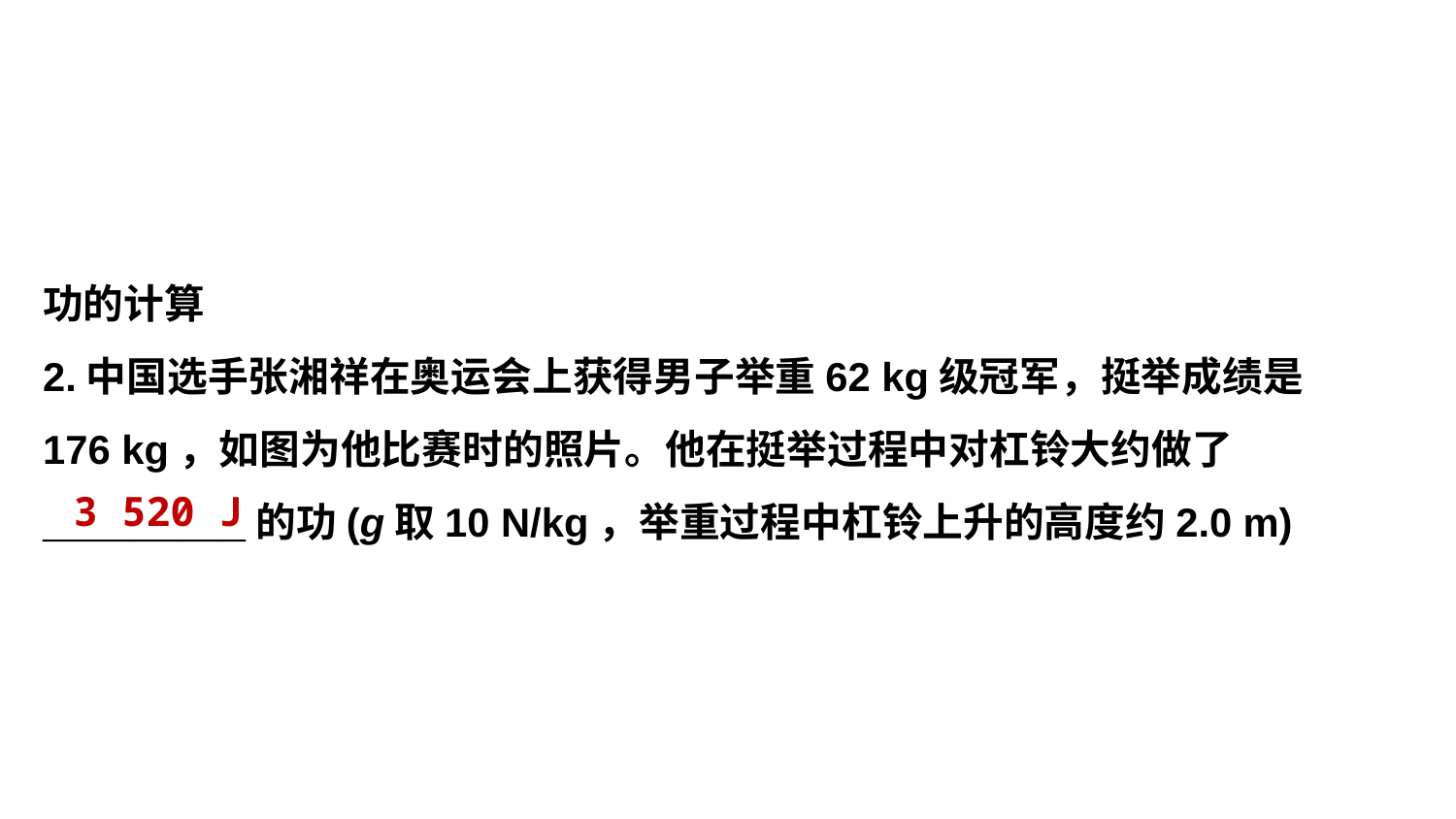

功的计算
2.中国选手张湘祥在奥运会上获得男子举重62 kg级冠军，挺举成绩是
176 kg，如图为他比赛时的照片。他在挺举过程中对杠铃大约做了
_________的功(g取10 N/kg，举重过程中杠铃上升的高度约2.0 m)
3 520 J